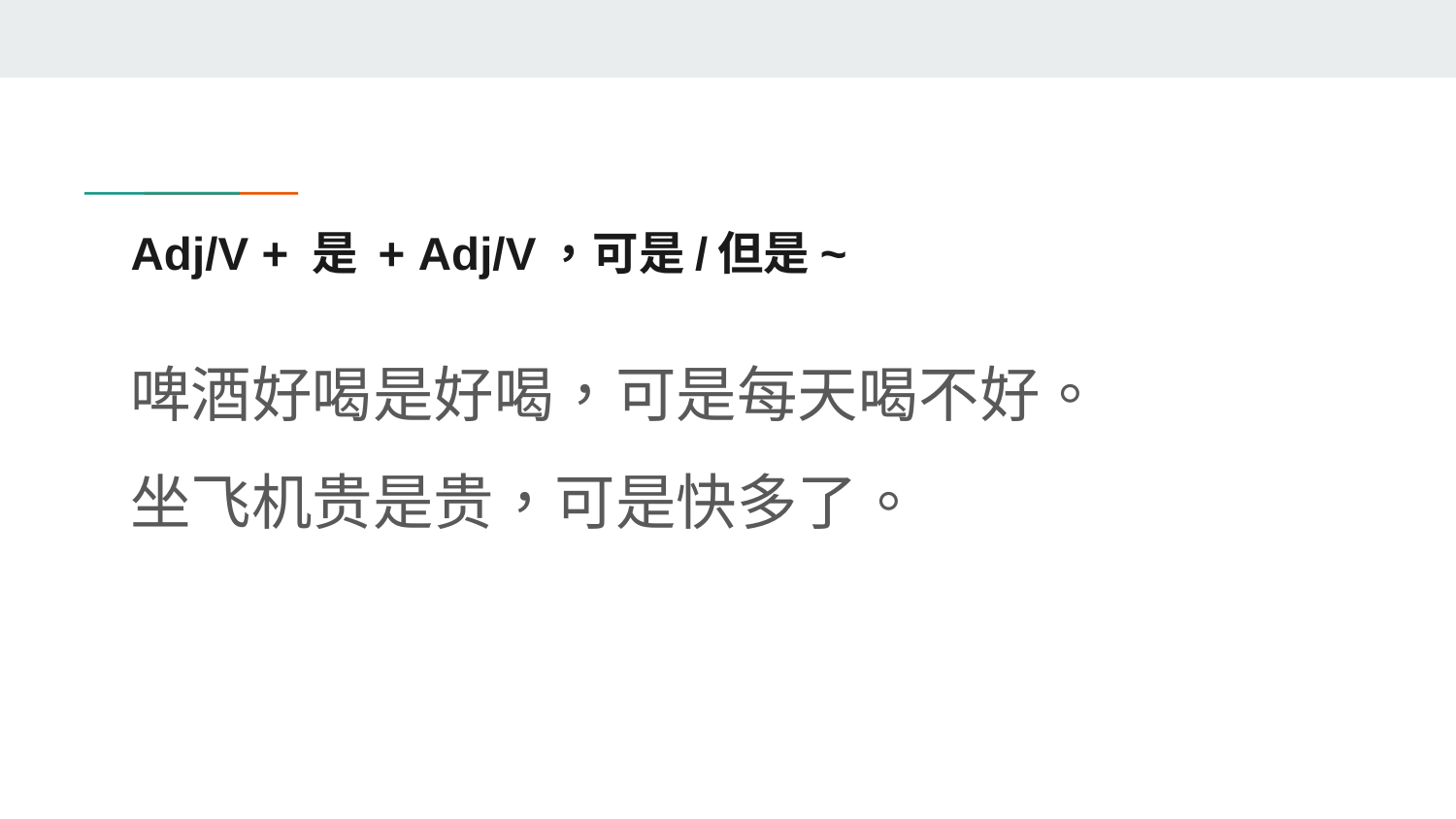

# Adj/V + 是 + Adj/V，可是/但是~
啤酒好喝是好喝，可是每天喝不好。
坐飞机贵是贵，可是快多了。